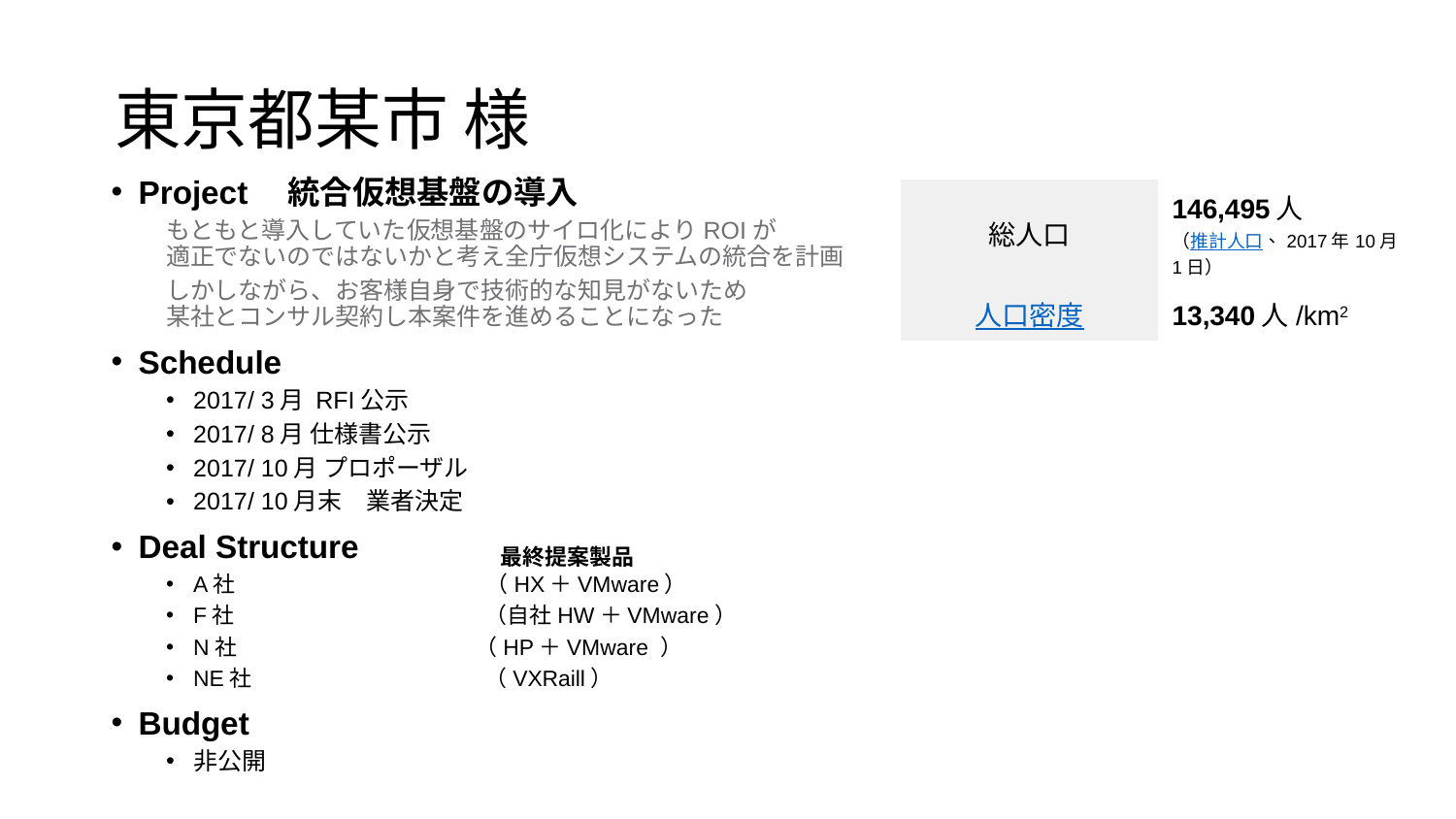

# 東京都某市 様
Project　統合仮想基盤の導入
もともと導入していた仮想基盤のサイロ化によりROIが
適正でないのではないかと考え全庁仮想システムの統合を計画
しかしながら、お客様自身で技術的な知見がないため
某社とコンサル契約し本案件を進めることになった
Schedule
2017/ 3月 RFI公示
2017/ 8月 仕様書公示
2017/ 10月 プロポーザル
2017/ 10月末　業者決定
Deal Structure
A社　　　　　　　　　　　 （HX＋VMware）
F社　　　　　　　　　　 　（自社HW＋VMware）
N社　  　　　　　　　　　 （HP＋VMware ）
NE社　　　　　　  　　　　（VXRaill）
Budget
非公開

| 総人口 | 146,495人 （推計人口、2017年10月1日） |
| --- | --- |
| 人口密度 | 13,340人/km2 |
最終提案製品